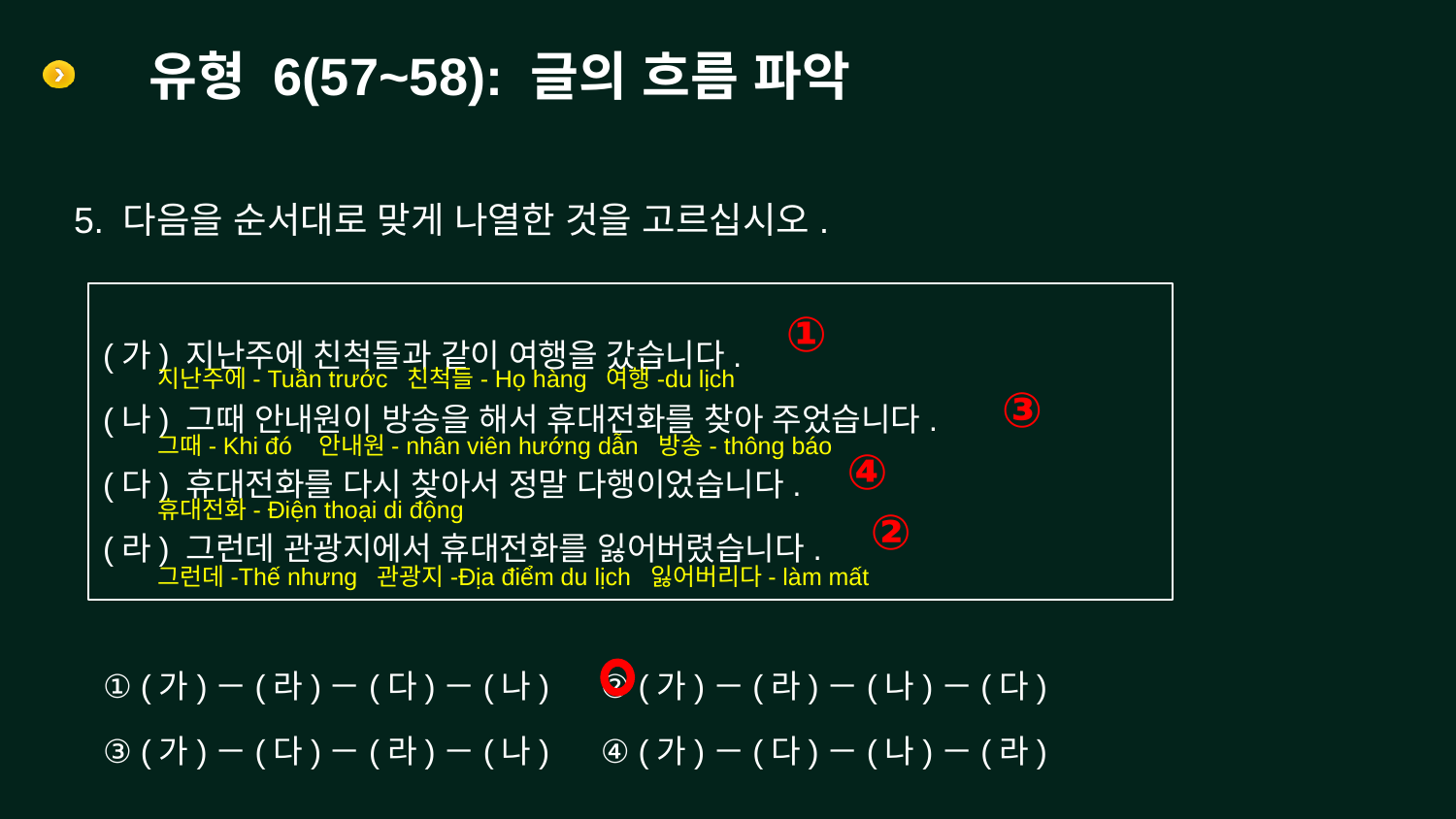

# 유형 6(57~58): 글의 흐름 파악
5. 다음을 순서대로 맞게 나열한 것을 고르십시오.
(가) 지난주에 친척들과 같이 여행을 갔습니다.
(나) 그때 안내원이 방송을 해서 휴대전화를 찾아 주었습니다.
(다) 휴대전화를 다시 찾아서 정말 다행이었습니다.
(라) 그런데 관광지에서 휴대전화를 잃어버렸습니다.
①
지난주에- Tuần trước  친척들- Họ hàng  여행-du lịch
③
그때- Khi đó   안내원- nhân viên hướng dẫn  방송- thông báo
④
휴대전화- Điện thoại di động
②
그런데-Thế nhưng  관광지-Địa điểm du lịch  잃어버리다- làm mất
① (가)－(라)－(다)－(나)
③ (가)－(다)－(라)－(나)
② (가)－(라)－(나)－(다)
④ (가)－(다)－(나)－(라)